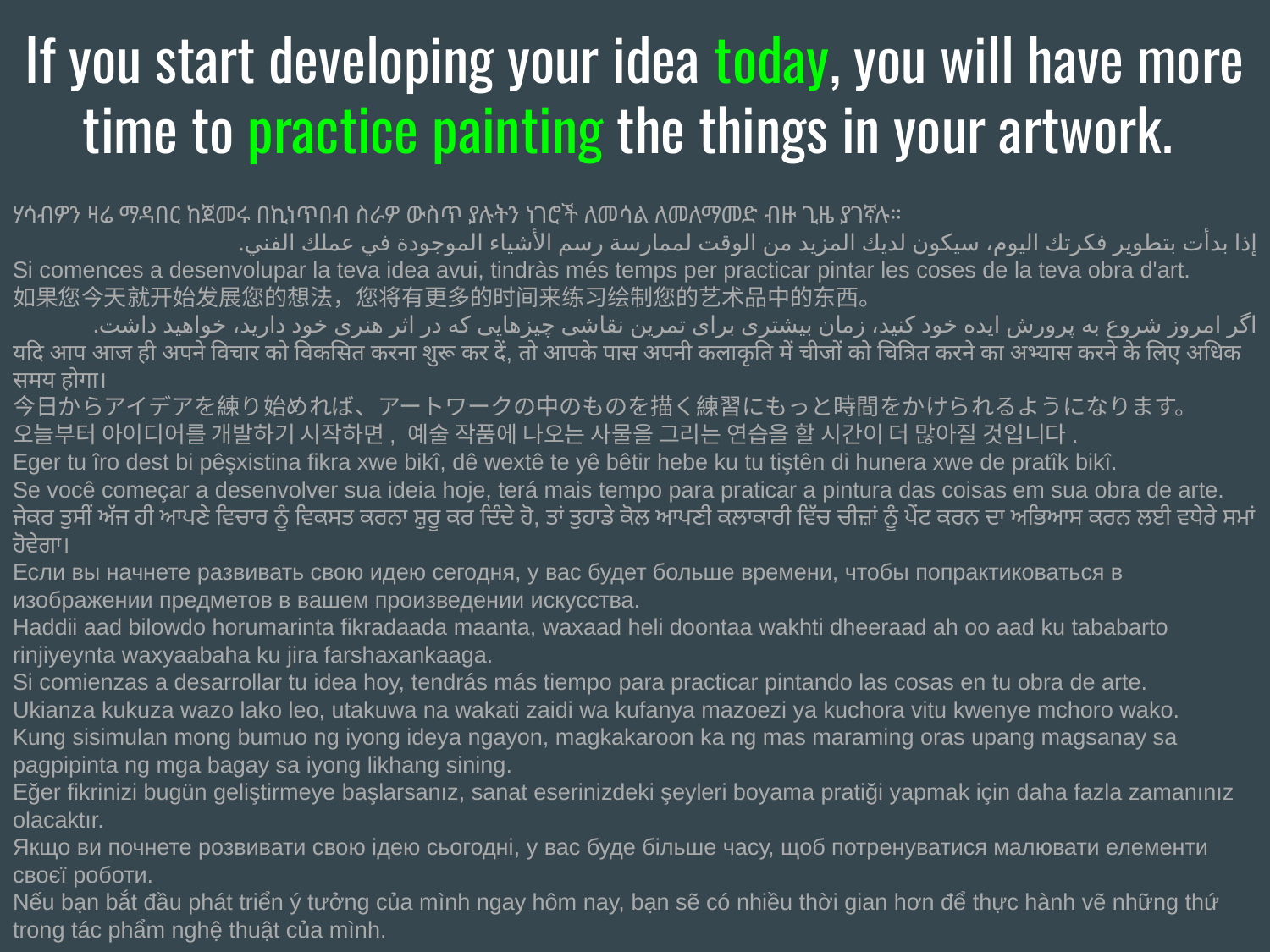

If you start developing your idea today, you will have more time to practice painting the things in your artwork.
ሃሳብዎን ዛሬ ማዳበር ከጀመሩ በኪነጥበብ ስራዎ ውስጥ ያሉትን ነገሮች ለመሳል ለመለማመድ ብዙ ጊዜ ያገኛሉ።
إذا بدأت بتطوير فكرتك اليوم، سيكون لديك المزيد من الوقت لممارسة رسم الأشياء الموجودة في عملك الفني.
Si comences a desenvolupar la teva idea avui, tindràs més temps per practicar pintar les coses de la teva obra d'art.
如果您今天就开始发展您的想法，您将有更多的时间来练习绘制您的艺术品中的东西。
اگر امروز شروع به پرورش ایده خود کنید، زمان بیشتری برای تمرین نقاشی چیزهایی که در اثر هنری خود دارید، خواهید داشت.
यदि आप आज ही अपने विचार को विकसित करना शुरू कर दें, तो आपके पास अपनी कलाकृति में चीजों को चित्रित करने का अभ्यास करने के लिए अधिक समय होगा।
今日からアイデアを練り始めれば、アートワークの中のものを描く練習にもっと時間をかけられるようになります。
오늘부터 아이디어를 개발하기 시작하면, 예술 작품에 나오는 사물을 그리는 연습을 할 시간이 더 많아질 것입니다.
Eger tu îro dest bi pêşxistina fikra xwe bikî, dê wextê te yê bêtir hebe ku tu tiştên di hunera xwe de pratîk bikî.
Se você começar a desenvolver sua ideia hoje, terá mais tempo para praticar a pintura das coisas em sua obra de arte.
ਜੇਕਰ ਤੁਸੀਂ ਅੱਜ ਹੀ ਆਪਣੇ ਵਿਚਾਰ ਨੂੰ ਵਿਕਸਤ ਕਰਨਾ ਸ਼ੁਰੂ ਕਰ ਦਿੰਦੇ ਹੋ, ਤਾਂ ਤੁਹਾਡੇ ਕੋਲ ਆਪਣੀ ਕਲਾਕਾਰੀ ਵਿੱਚ ਚੀਜ਼ਾਂ ਨੂੰ ਪੇਂਟ ਕਰਨ ਦਾ ਅਭਿਆਸ ਕਰਨ ਲਈ ਵਧੇਰੇ ਸਮਾਂ ਹੋਵੇਗਾ।
Если вы начнете развивать свою идею сегодня, у вас будет больше времени, чтобы попрактиковаться в изображении предметов в вашем произведении искусства.
Haddii aad bilowdo horumarinta fikradaada maanta, waxaad heli doontaa wakhti dheeraad ah oo aad ku tababarto rinjiyeynta waxyaabaha ku jira farshaxankaaga.
Si comienzas a desarrollar tu idea hoy, tendrás más tiempo para practicar pintando las cosas en tu obra de arte.
Ukianza kukuza wazo lako leo, utakuwa na wakati zaidi wa kufanya mazoezi ya kuchora vitu kwenye mchoro wako.
Kung sisimulan mong bumuo ng iyong ideya ngayon, magkakaroon ka ng mas maraming oras upang magsanay sa pagpipinta ng mga bagay sa iyong likhang sining.
Eğer fikrinizi bugün geliştirmeye başlarsanız, sanat eserinizdeki şeyleri boyama pratiği yapmak için daha fazla zamanınız olacaktır.
Якщо ви почнете розвивати свою ідею сьогодні, у вас буде більше часу, щоб потренуватися малювати елементи своєї роботи.
Nếu bạn bắt đầu phát triển ý tưởng của mình ngay hôm nay, bạn sẽ có nhiều thời gian hơn để thực hành vẽ những thứ trong tác phẩm nghệ thuật của mình.